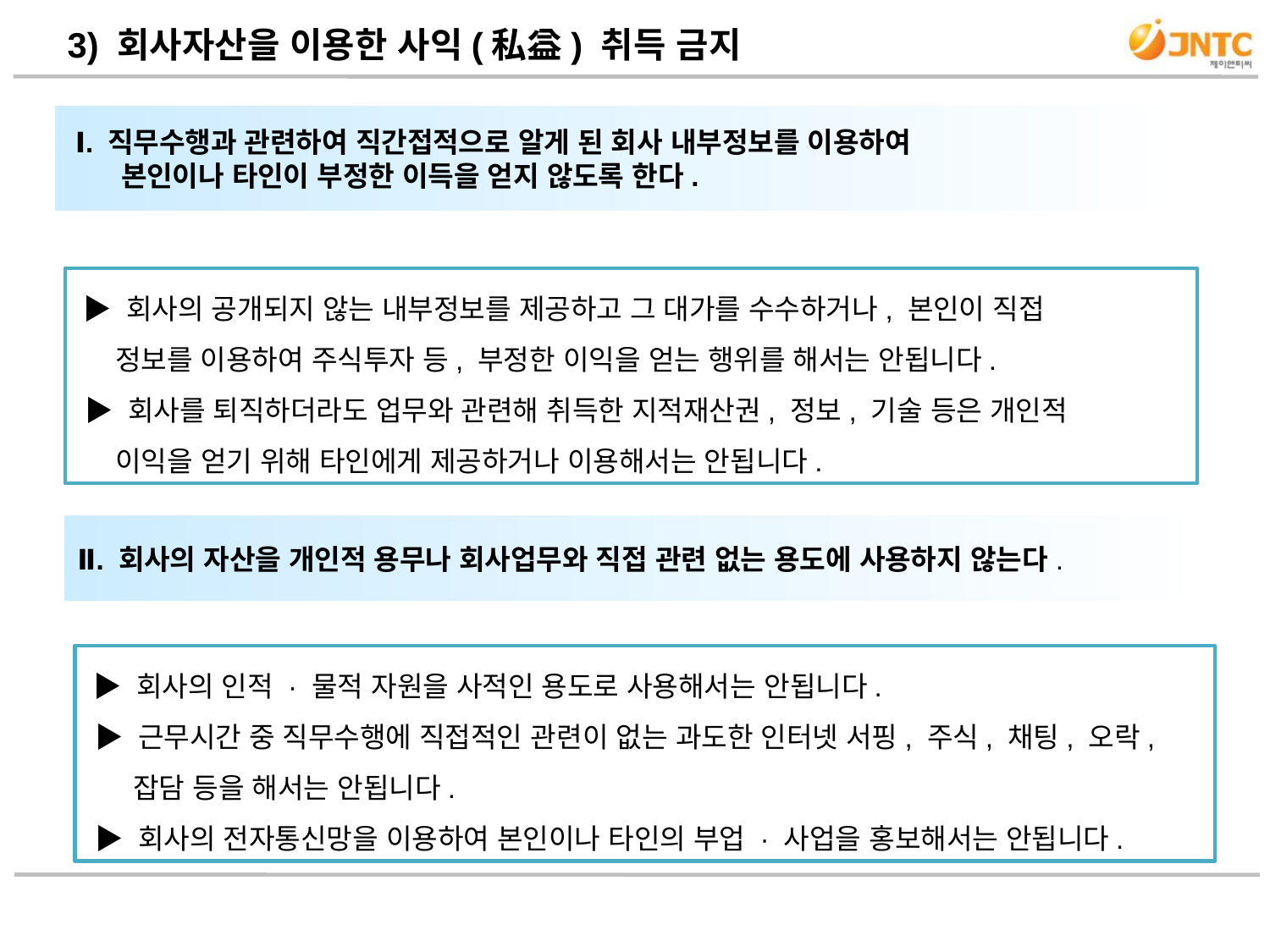

3) 회사자산을 이용한 사익(私益) 취득 금지
 Ⅰ. 직무수행과 관련하여 직간접적으로 알게 된 회사 내부정보를 이용하여
      본인이나 타인이 부정한 이득을 얻지 않도록 한다.
 ▶ 회사의 공개되지 않는 내부정보를 제공하고 그 대가를 수수하거나, 본인이 직접
    정보를 이용하여 주식투자 등, 부정한 이익을 얻는 행위를 해서는 안됩니다.
 ▶ 회사를 퇴직하더라도 업무와 관련해 취득한 지적재산권, 정보, 기술 등은 개인적
    이익을 얻기 위해 타인에게 제공하거나 이용해서는 안됩니다.
Ⅱ. 회사의 자산을 개인적 용무나 회사업무와 직접 관련 없는 용도에 사용하지 않는다.
 ▶ 회사의 인적 · 물적 자원을 사적인 용도로 사용해서는 안됩니다.
 ▶ 근무시간 중 직무수행에 직접적인 관련이 없는 과도한 인터넷 서핑, 주식, 채팅, 오락,
     잡담 등을 해서는 안됩니다.
 ▶ 회사의 전자통신망을 이용하여 본인이나 타인의 부업 · 사업을 홍보해서는 안됩니다.